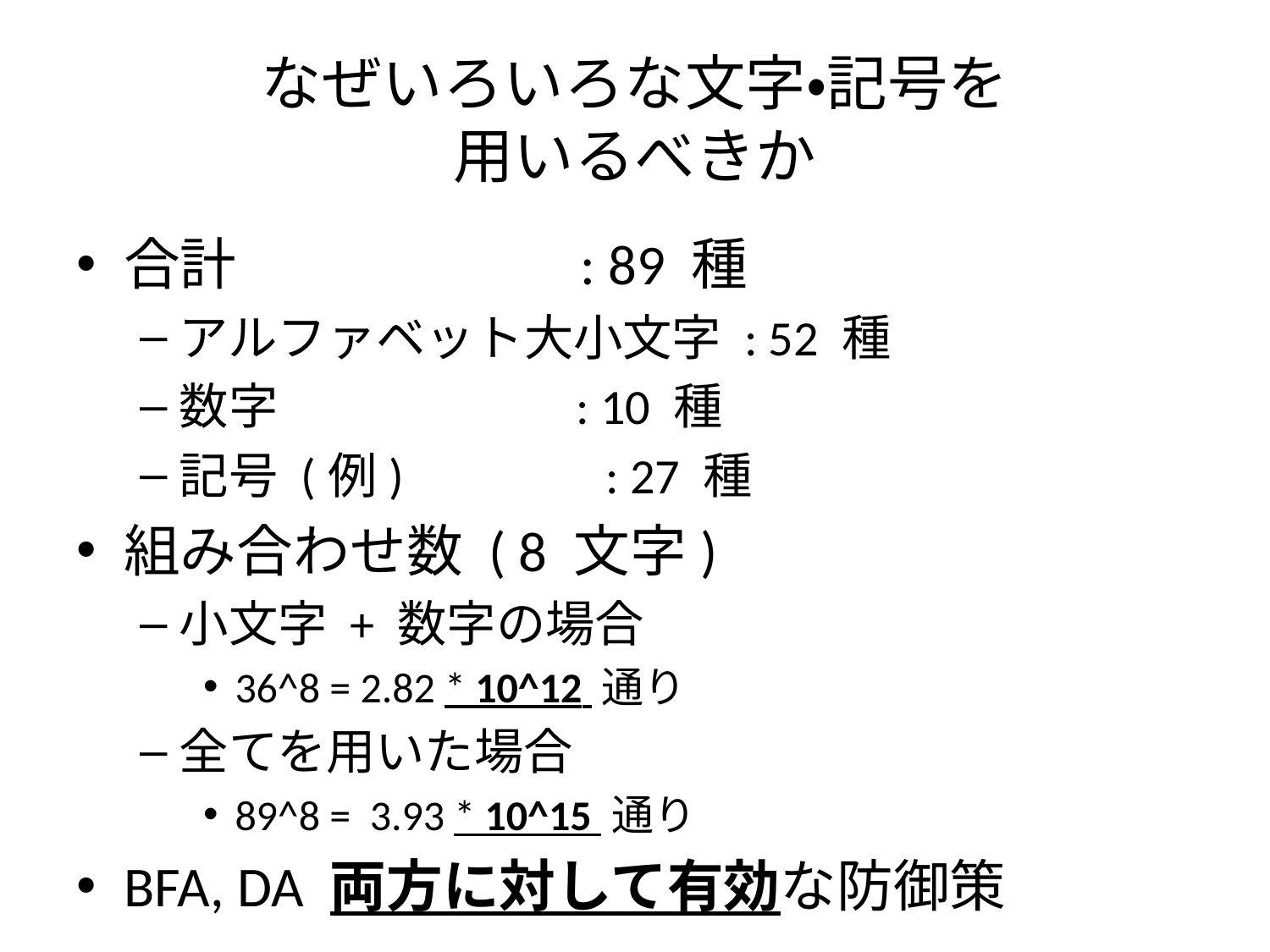

# なぜいろいろな文字・記号を 用いるべきか
合計                          : 89 種
アルファベット大小文字 : 52 種
数字                          : 10 種
記号 (例)                  : 27 種
組み合わせ数 ( 8 文字)
小文字 + 数字の場合
36^8 = 2.82 * 10^12 通り
全てを用いた場合
89^8 =  3.93 * 10^15 通り
BFA, DA 両方に対して有効な防御策